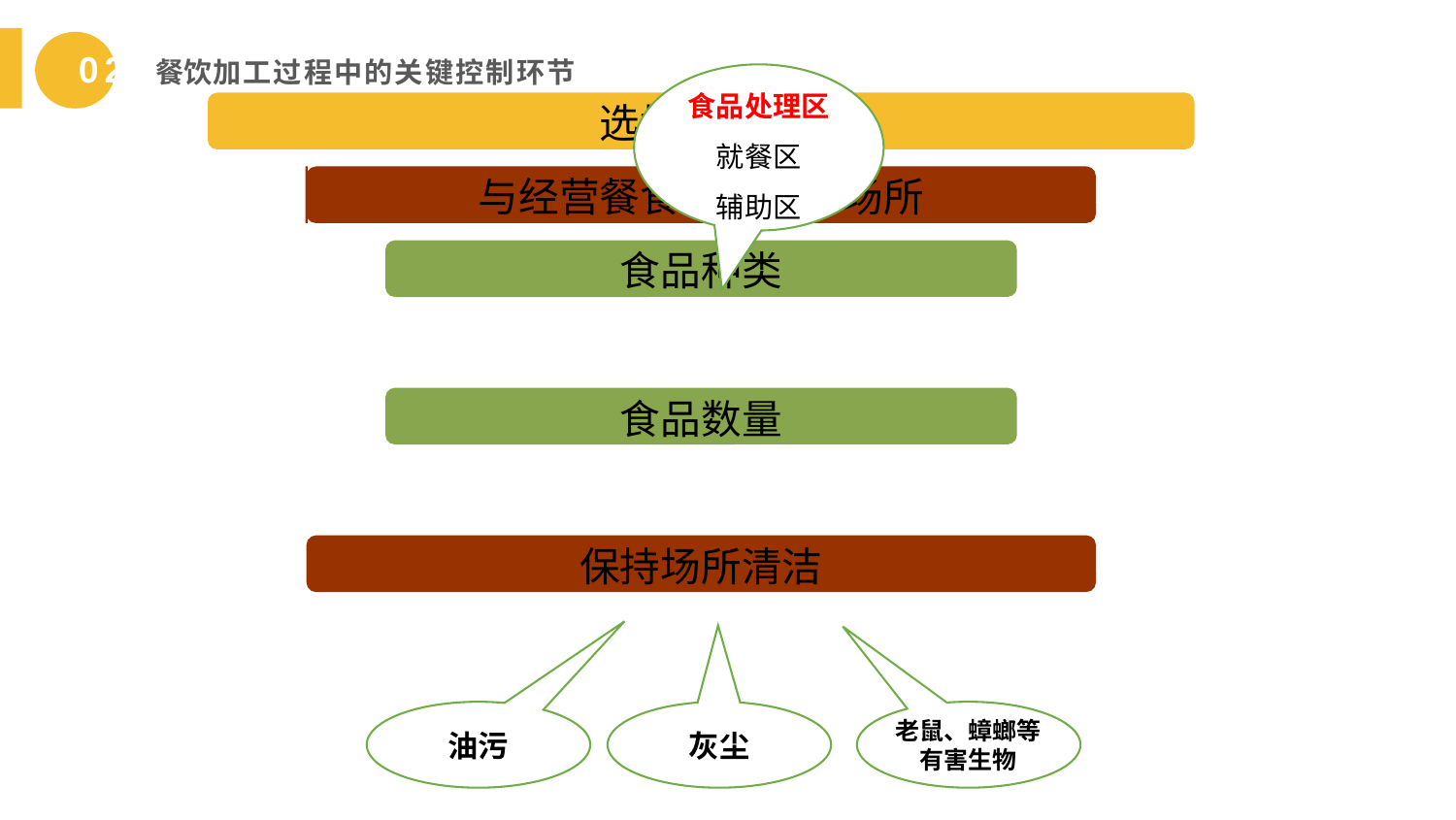

02 餐饮加工过程中的关键控制环节
                          ---建筑场所与设备设施

食品处理区
就餐区
辅助区
选址与环境
与经营餐食相适应的场所
食品种类
食品数量
保持场所清洁
油污
灰尘
老鼠、蟑螂等
有害生物